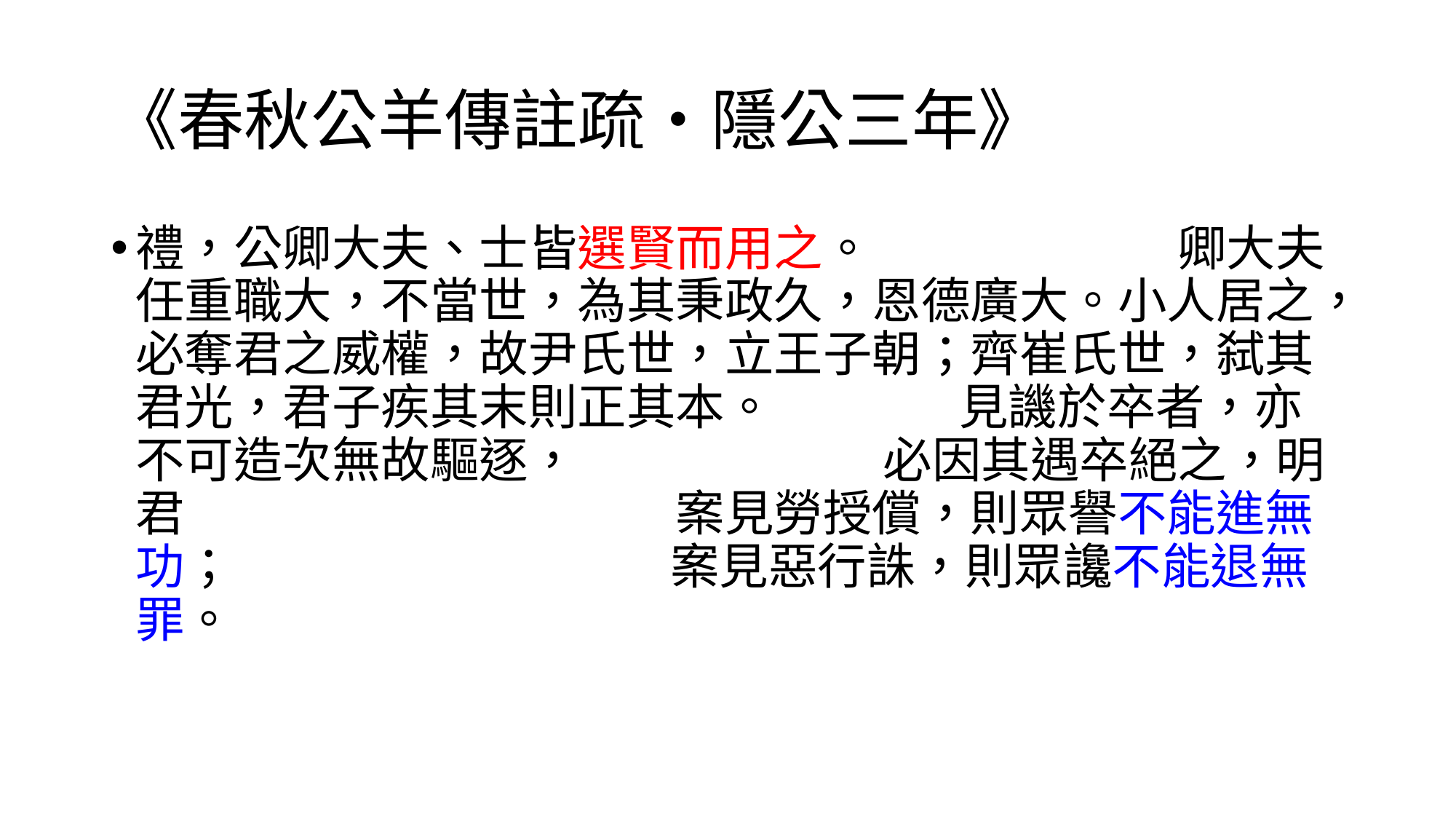

# 《春秋公羊傳註疏•隱公三年》
禮，公卿大夫、士皆選賢而用之。                            卿大夫任重職大，不當世，為其秉政久，恩德廣大。小人居之，必奪君之威權，故尹氏世，立王子朝；齊崔氏世，弑其君光，君子疾其末則正其本。                 見譏於卒者，亦不可造次無故驅逐，                            必因其遇卒絕之，明君                                             案見勞授償，則眾譽不能進無功；                                        案見惡行誅，則眾讒不能退無罪。